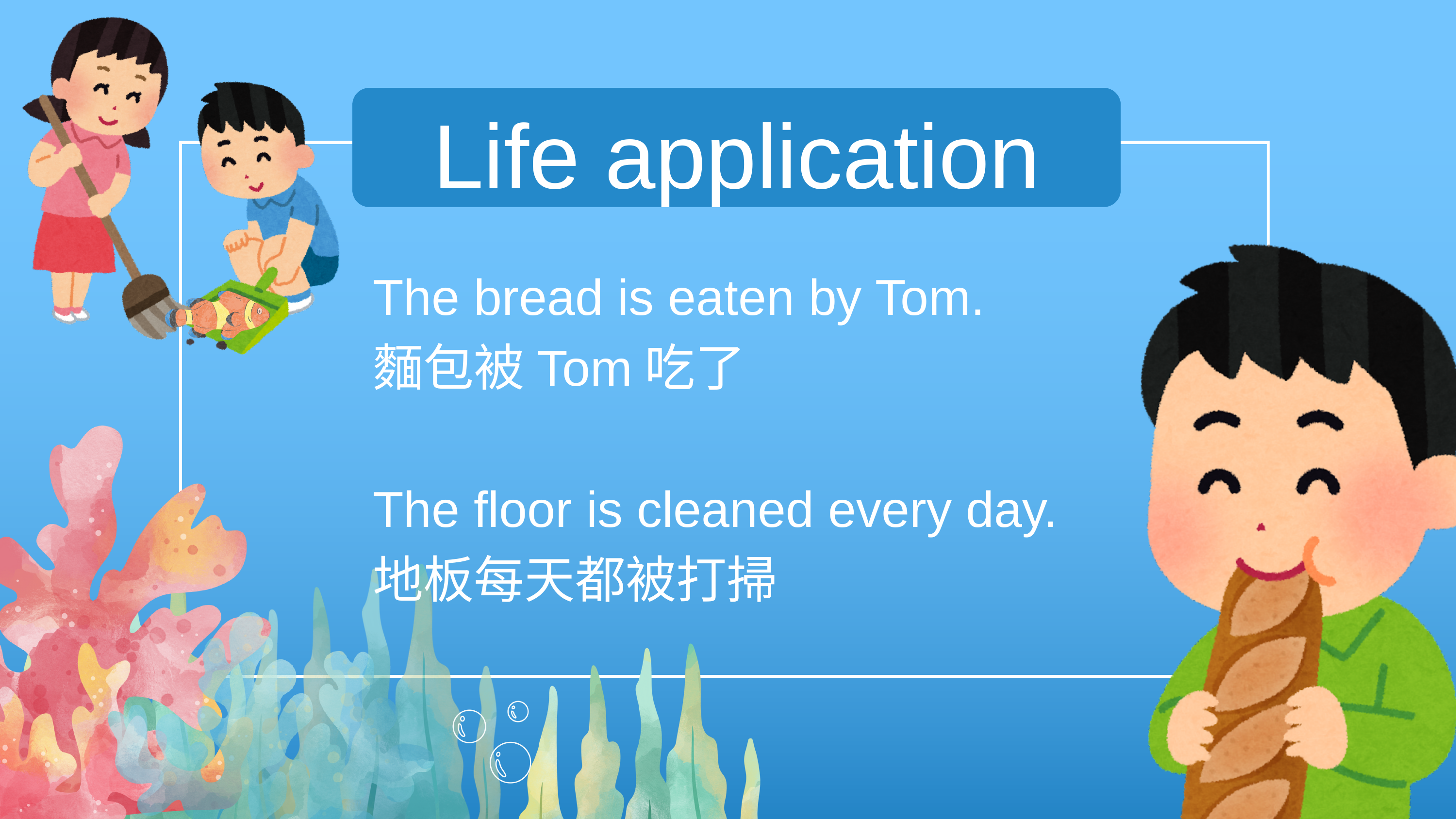

Life application

The bread is eaten by Tom.
麵包被Tom吃了

The floor is cleaned every day.
地板每天都被打掃